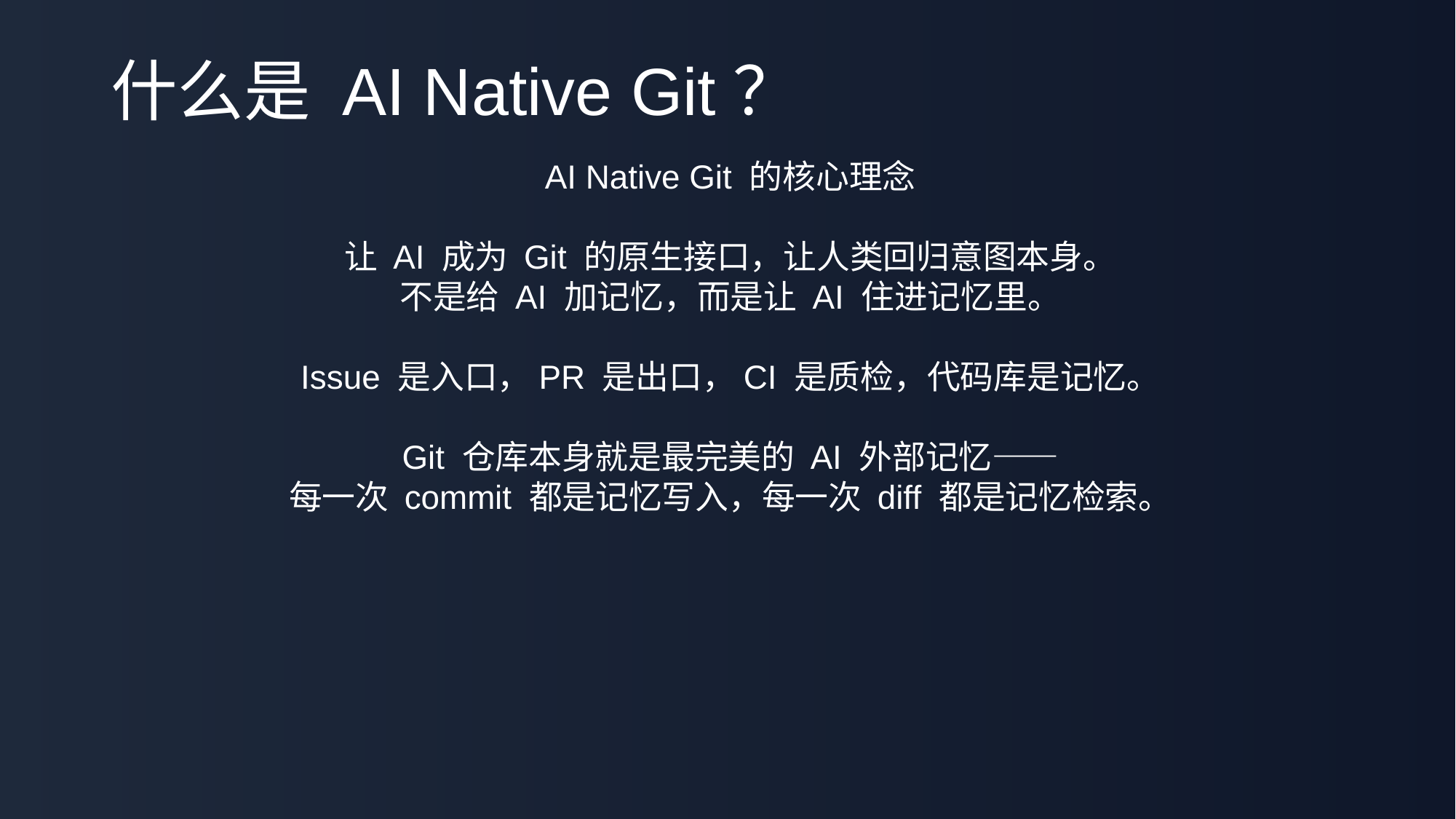

# 什么是 AI Native Git？
AI Native Git 的核心理念

让 AI 成为 Git 的原生接口，让人类回归意图本身。
不是给 AI 加记忆，而是让 AI 住进记忆里。

Issue 是入口，PR 是出口，CI 是质检，代码库是记忆。

Git 仓库本身就是最完美的 AI 外部记忆——
每一次 commit 都是记忆写入，每一次 diff 都是记忆检索。